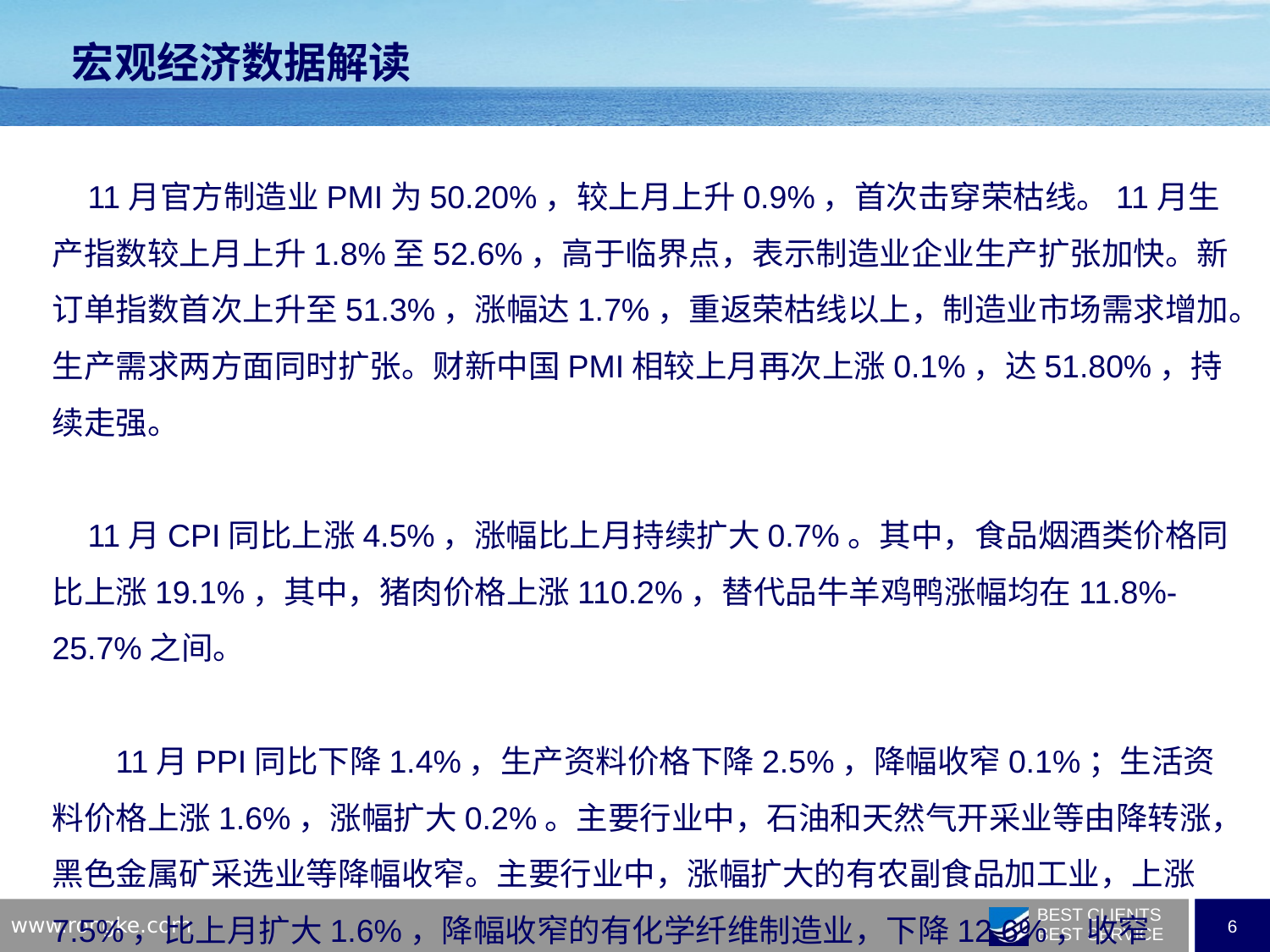

宏观经济数据解读
    11月官方制造业PMI为50.20%，较上月上升0.9%，首次击穿荣枯线。11月生产指数较上月上升1.8%至52.6%，高于临界点，表示制造业企业生产扩张加快。新订单指数首次上升至51.3%，涨幅达1.7%，重返荣枯线以上，制造业市场需求增加。生产需求两方面同时扩张。财新中国PMI相较上月再次上涨0.1%，达51.80%，持续走强。

    11月CPI同比上涨4.5%，涨幅比上月持续扩大0.7%。其中，食品烟酒类价格同比上涨19.1%，其中，猪肉价格上涨110.2%，替代品牛羊鸡鸭涨幅均在11.8%-25.7%之间。

11月PPI同比下降1.4%，生产资料价格下降2.5%，降幅收窄0.1%；生活资料价格上涨1.6%，涨幅扩大0.2%。主要行业中，石油和天然气开采业等由降转涨，黑色金属矿采选业等降幅收窄。主要行业中，涨幅扩大的有农副食品加工业，上涨7.5%，比上月扩大1.6%，降幅收窄的有化学纤维制造业，下降12.6%，收窄1.0%。